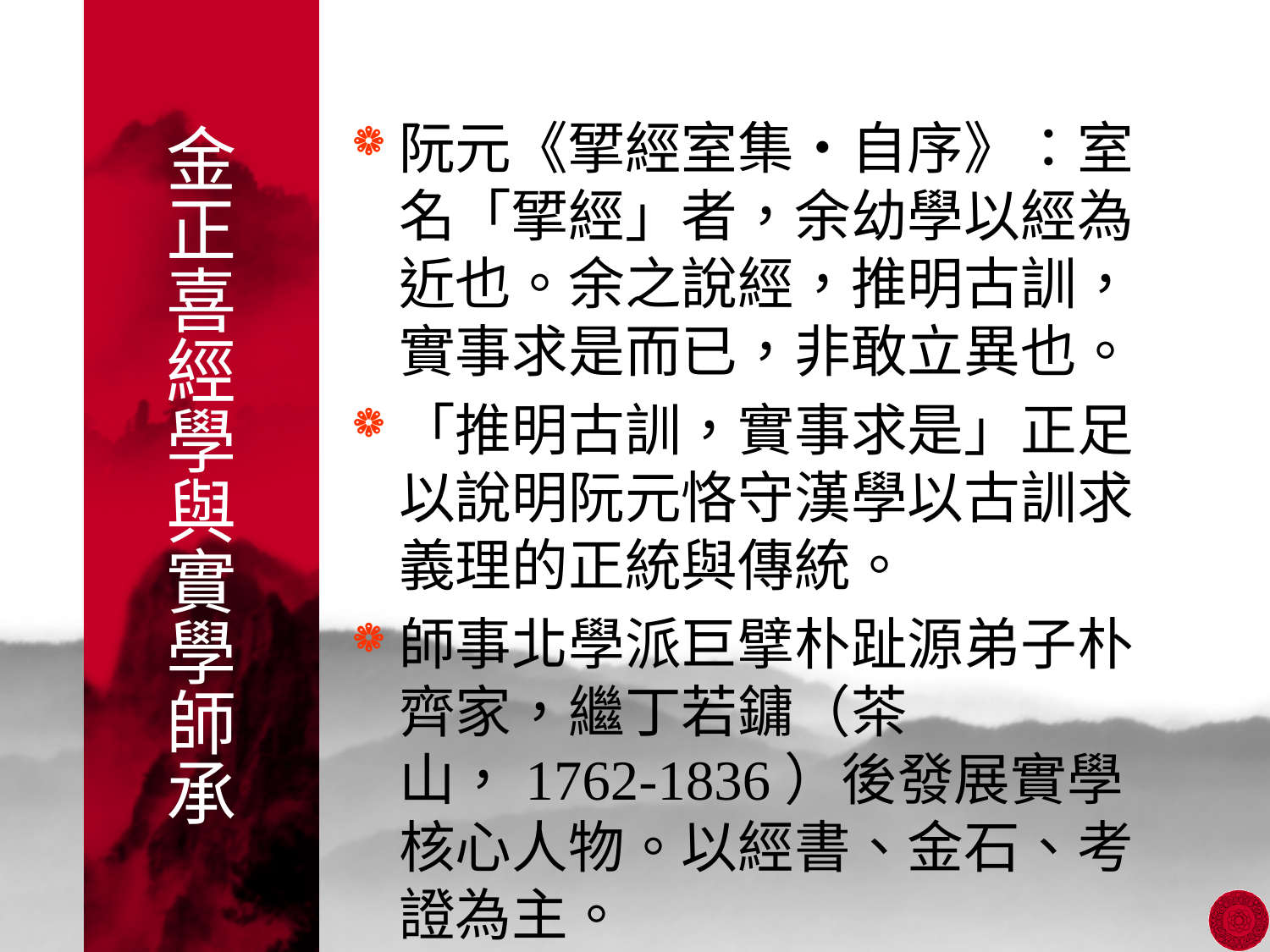

阮元《揅經室集‧自序》：室名「揅經」者，余幼學以經為近也。余之說經，推明古訓，實事求是而已，非敢立異也。
「推明古訓，實事求是」正足以說明阮元恪守漢學以古訓求義理的正統與傳統。
師事北學派巨擘朴趾源弟子朴齊家，繼丁若鏞（茶山，1762-1836）後發展實學核心人物。以經書、金石、考證為主。
# 金正喜經學與實學師承